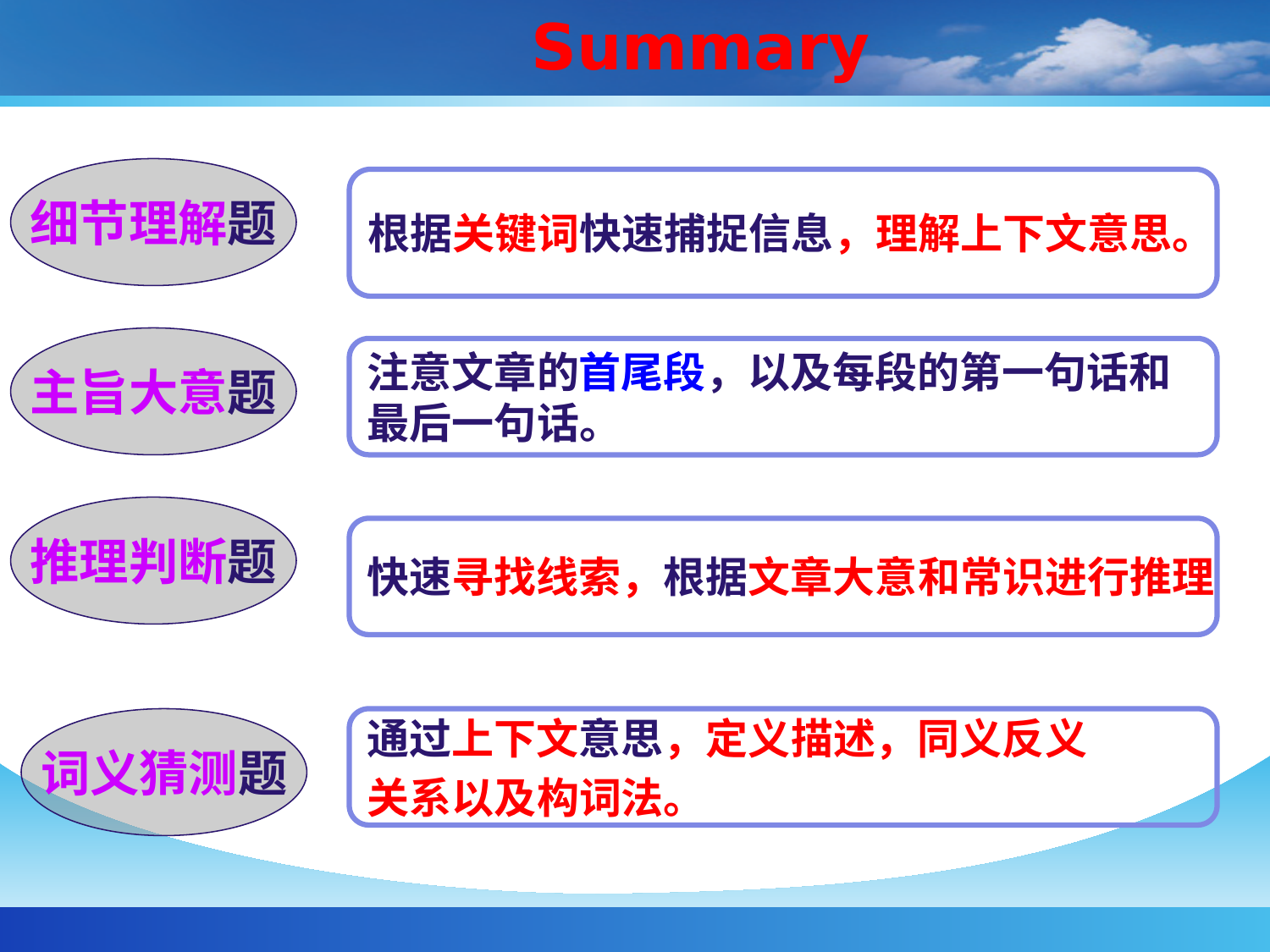

Summary
细节理解题
根据关键词快速捕捉信息，理解上下文意思。
主旨大意题
注意文章的首尾段，以及每段的第一句话和最后一句话。
推理判断题

快速寻找线索，根据文章大意和常识进行推理

词义猜测题

通过上下文意思，定义描述，同义反义
关系以及构词法。

17